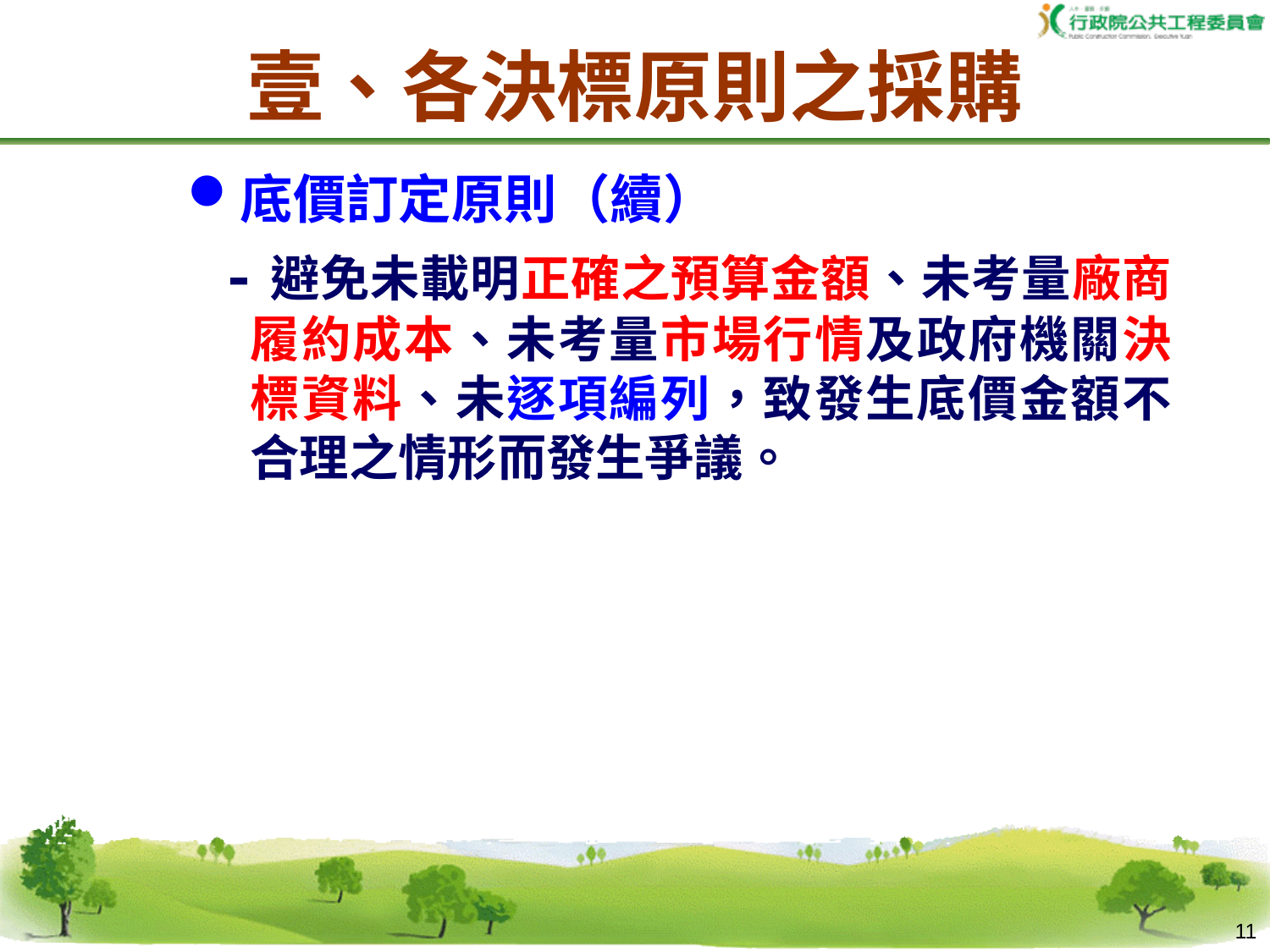

# 壹、各決標原則之採購
底價訂定原則（續）
 -避免未載明正確之預算金額、未考量廠商履約成本、未考量市場行情及政府機關決標資料、未逐項編列，致發生底價金額不合理之情形而發生爭議。

11